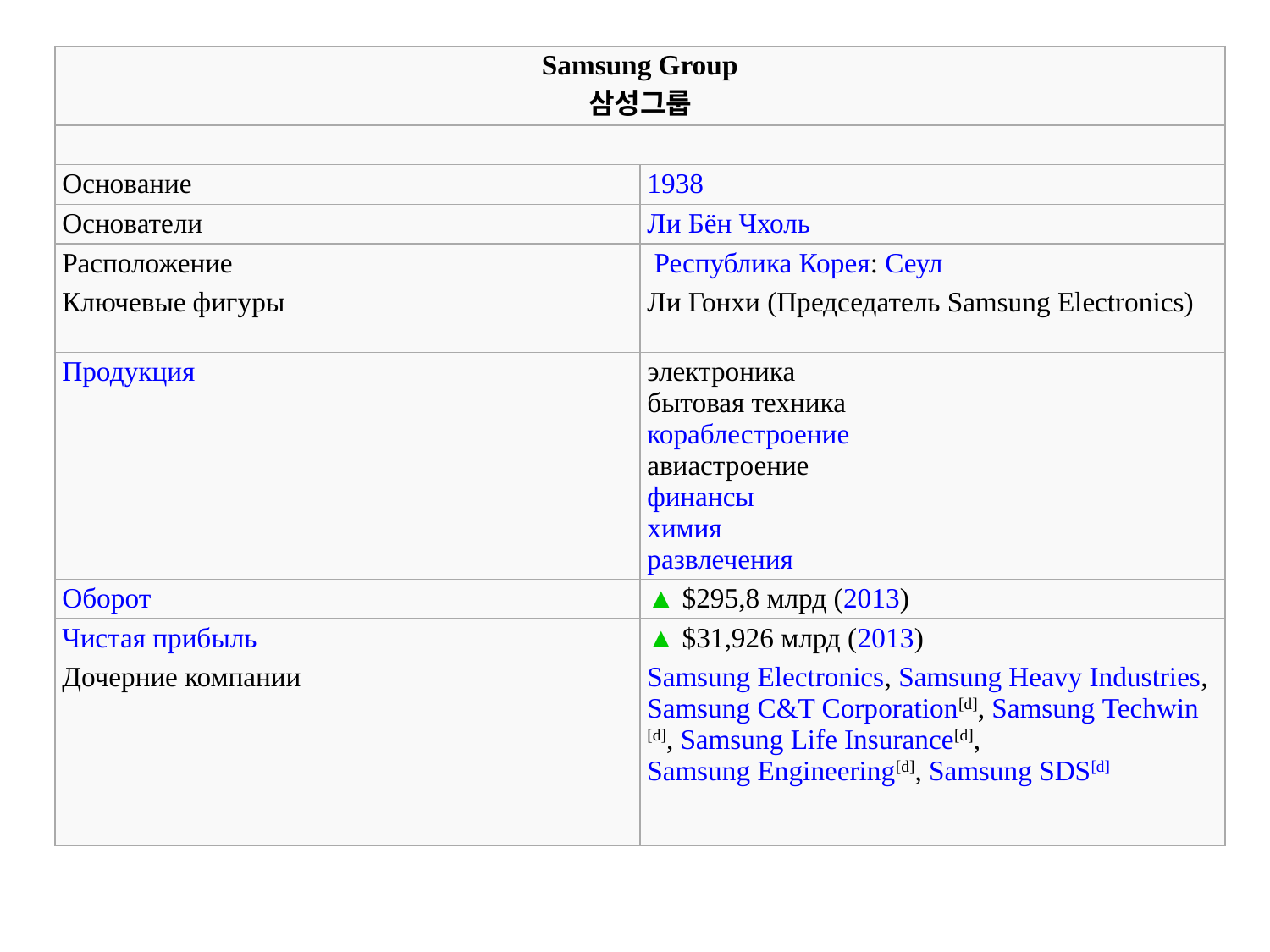

| Samsung Group 삼성그룹 |  |
| --- | --- |
|  |  |
| Основание | 1938 |
| Основатели | Ли Бён Чхоль |
| Расположение | Республика Корея: Сеул |
| Ключевые фигуры | Ли Гонхи (Председатель Samsung Electronics) |
| Продукция | электроника бытовая техника кораблестроение авиастроение финансы химия развлечения |
| Оборот | ▲ $295,8 млрд (2013) |
| Чистая прибыль | ▲ $31,926 млрд (2013) |
| Дочерние компании | Samsung Electronics, Samsung Heavy Industries, Samsung C&T Corporation[d], Samsung Techwin[d], Samsung Life Insurance[d], Samsung Engineering[d], Samsung SDS[d] |